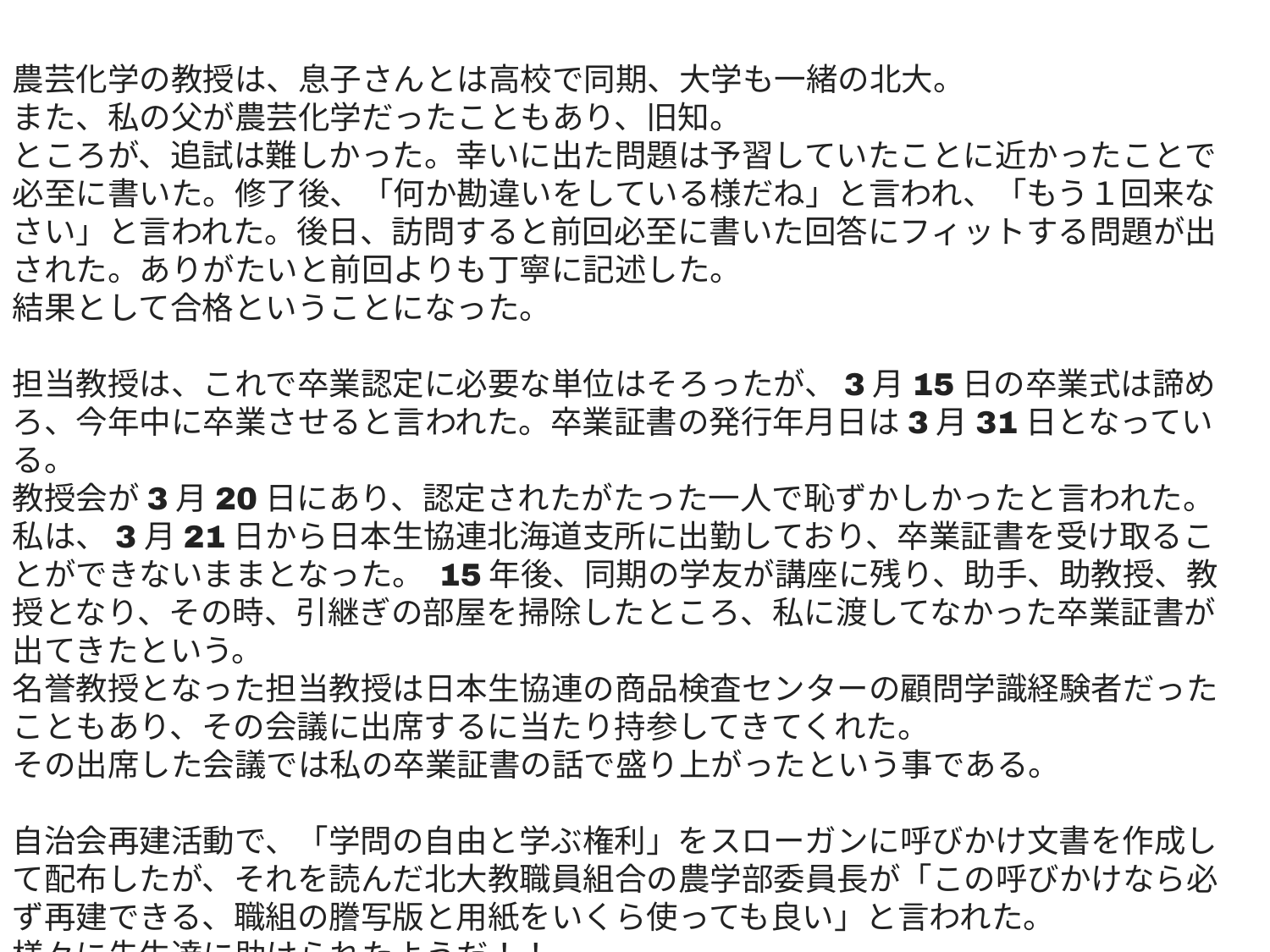

農芸化学の教授は、息子さんとは高校で同期、大学も一緒の北大。
また、私の父が農芸化学だったこともあり、旧知。
ところが、追試は難しかった。幸いに出た問題は予習していたことに近かったことで必至に書いた。修了後、「何か勘違いをしている様だね」と言われ、「もう１回来なさい」と言われた。後日、訪問すると前回必至に書いた回答にフィットする問題が出された。ありがたいと前回よりも丁寧に記述した。
結果として合格ということになった。

担当教授は、これで卒業認定に必要な単位はそろったが、3月15日の卒業式は諦めろ、今年中に卒業させると言われた。卒業証書の発行年月日は3月31日となっている。
教授会が3月20日にあり、認定されたがたった一人で恥ずかしかったと言われた。
私は、3月21日から日本生協連北海道支所に出勤しており、卒業証書を受け取ることができないままとなった。 15年後、同期の学友が講座に残り、助手、助教授、教授となり、その時、引継ぎの部屋を掃除したところ、私に渡してなかった卒業証書が出てきたという。
名誉教授となった担当教授は日本生協連の商品検査センターの顧問学識経験者だったこともあり、その会議に出席するに当たり持参してきてくれた。
その出席した会議では私の卒業証書の話で盛り上がったという事である。

自治会再建活動で、「学問の自由と学ぶ権利」をスローガンに呼びかけ文書を作成して配布したが、それを読んだ北大教職員組合の農学部委員長が「この呼びかけなら必ず再建できる、職組の謄写版と用紙をいくら使っても良い」と言われた。
様々に先生達に助けられたようだ！！